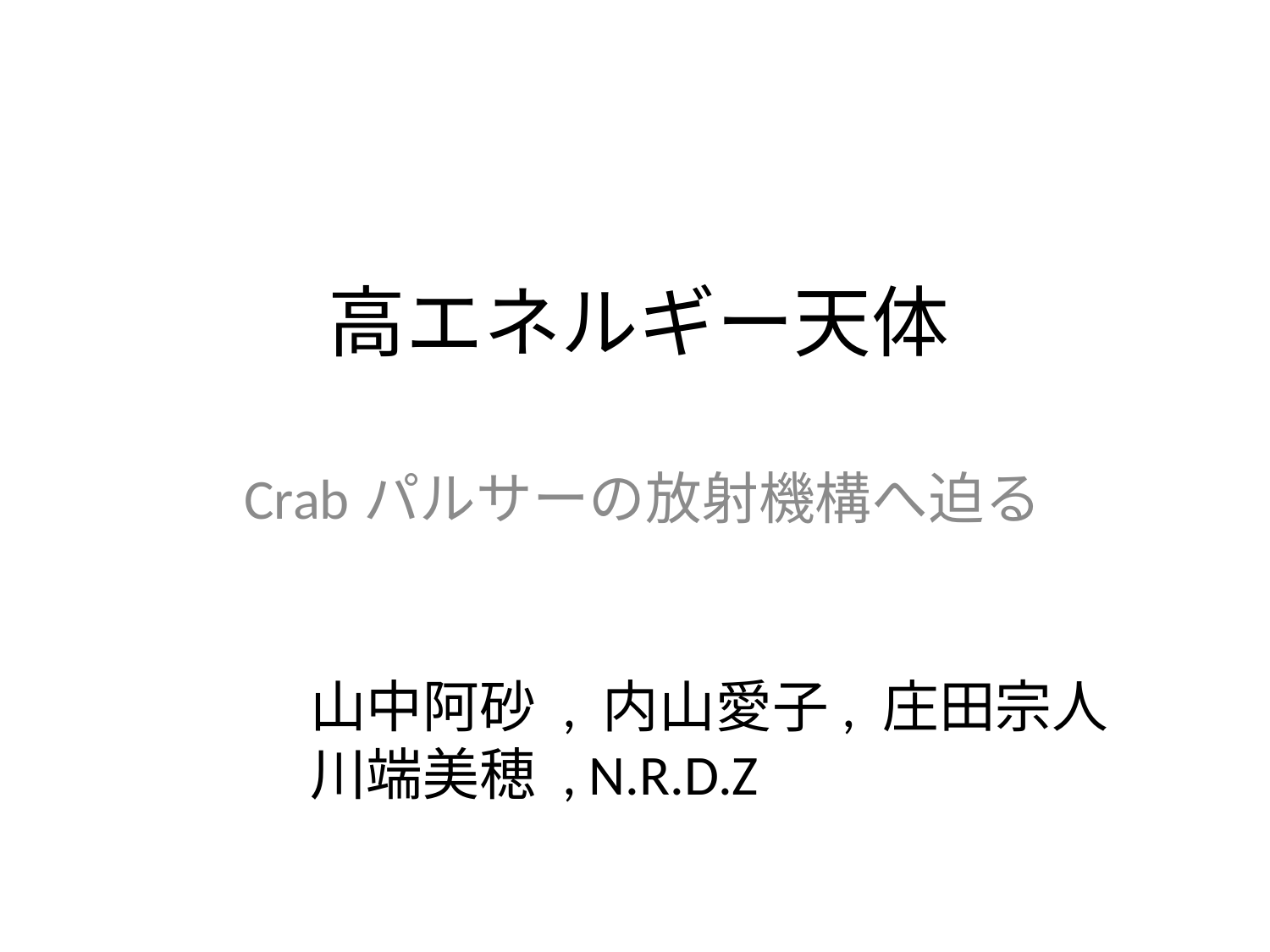

# 高エネルギー天体
Crabパルサーの放射機構へ迫る
山中阿砂 , 内山愛子, 庄田宗人
川端美穂 , N.R.D.Z